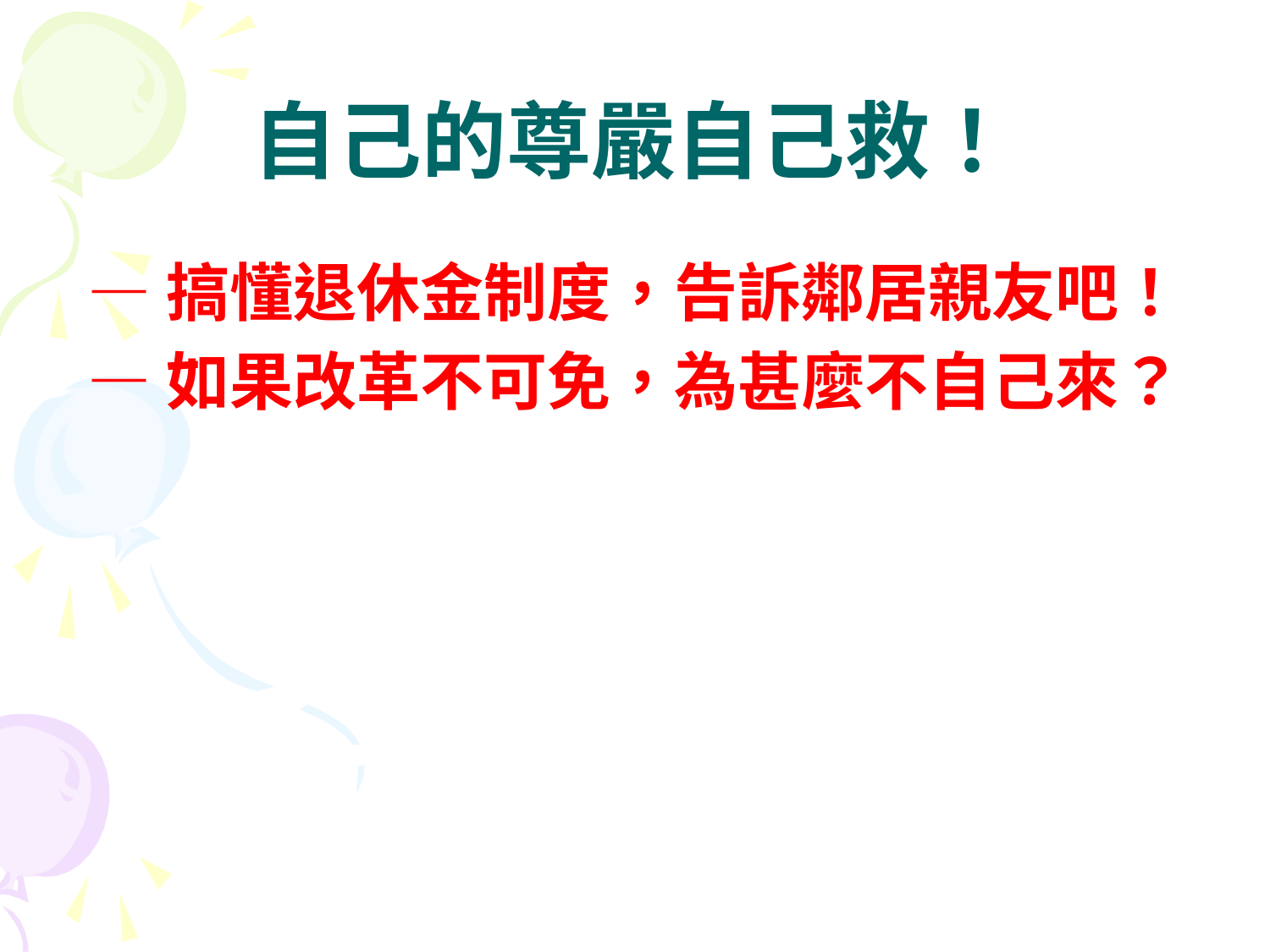

# 自己的尊嚴自己救！
—搞懂退休金制度，告訴鄰居親友吧！
—如果改革不可免，為甚麼不自己來？